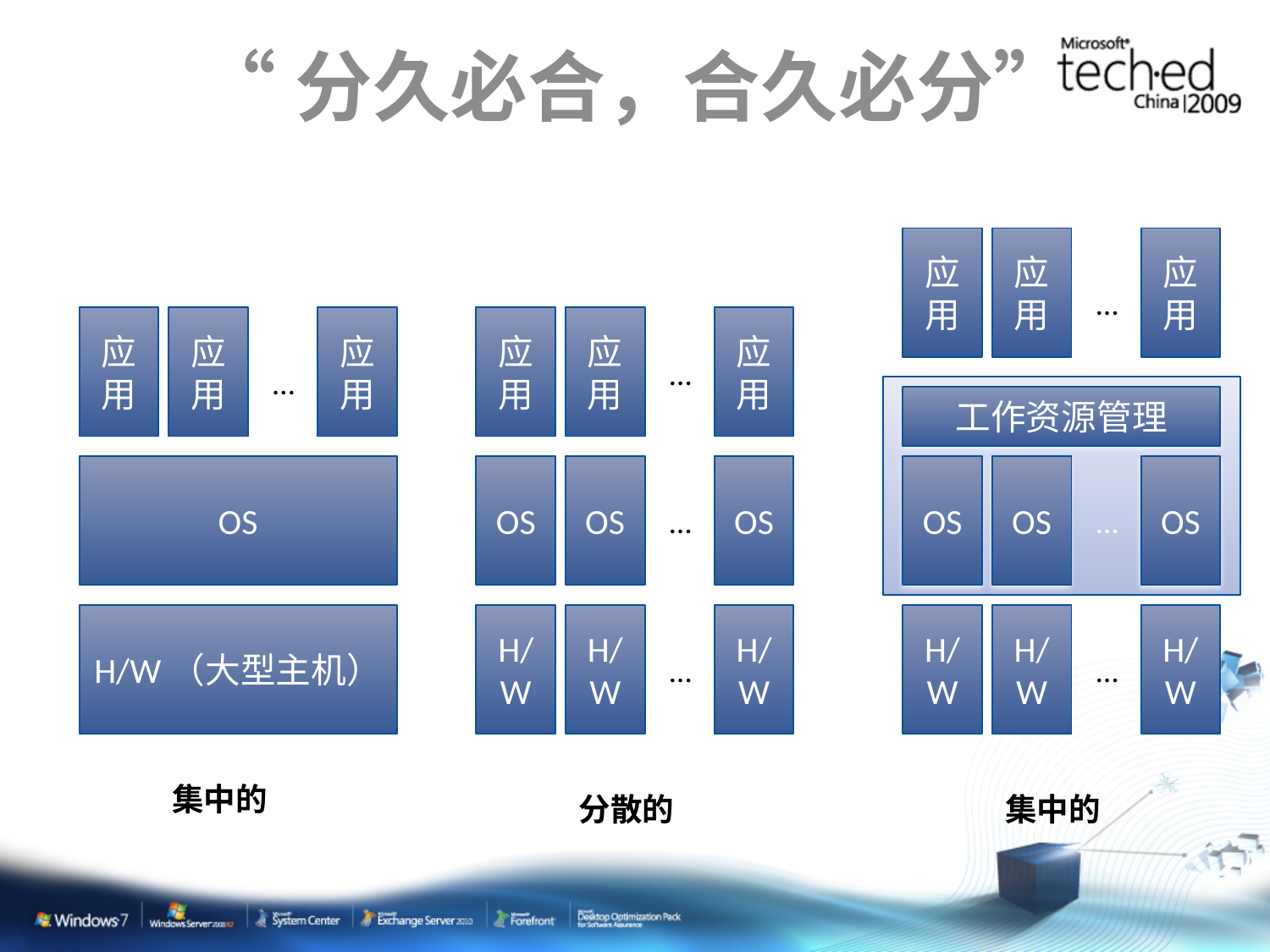

# “分久必合，合久必分”
应用
应用
应用
…
应用
应用
应用
应用
应用
应用
…
…

工作资源管理
OS
OS
OS
OS
OS
OS
OS
…
…
H/W（大型主机）
H/W
H/W
H/W
H/W
H/W
H/W
…
…
集中的
分散的
集中的